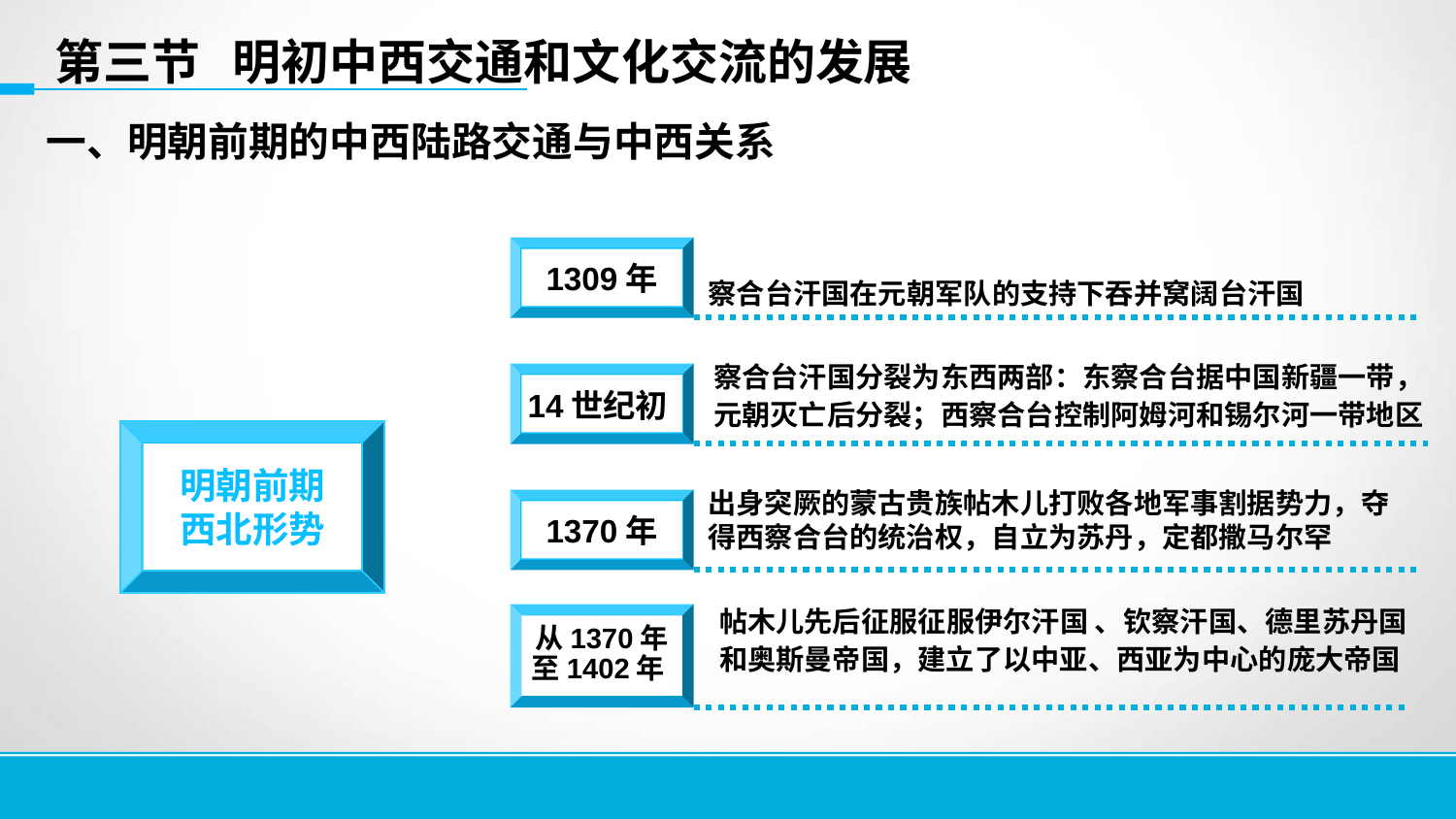

第三节   明初中西交通和文化交流的发展

一、明朝前期的中西陆路交通与中西关系

1309年
察合台汗国在元朝军队的支持下吞并窝阔台汗国
察合台汗国分裂为东西两部：东察合台据中国新疆一带，元朝灭亡后分裂；西察合台控制阿姆河和锡尔河一带地区

14世纪初

明朝前期
西北形势
出身突厥的蒙古贵族帖木儿打败各地军事割据势力，夺得西察合台的统治权，自立为苏丹，定都撒马尔罕

1370年

从1370年
至1402年
帖木儿先后征服征服伊尔汗国 、钦察汗国、德里苏丹国和奥斯曼帝国，建立了以中亚、西亚为中心的庞大帝国
14
14